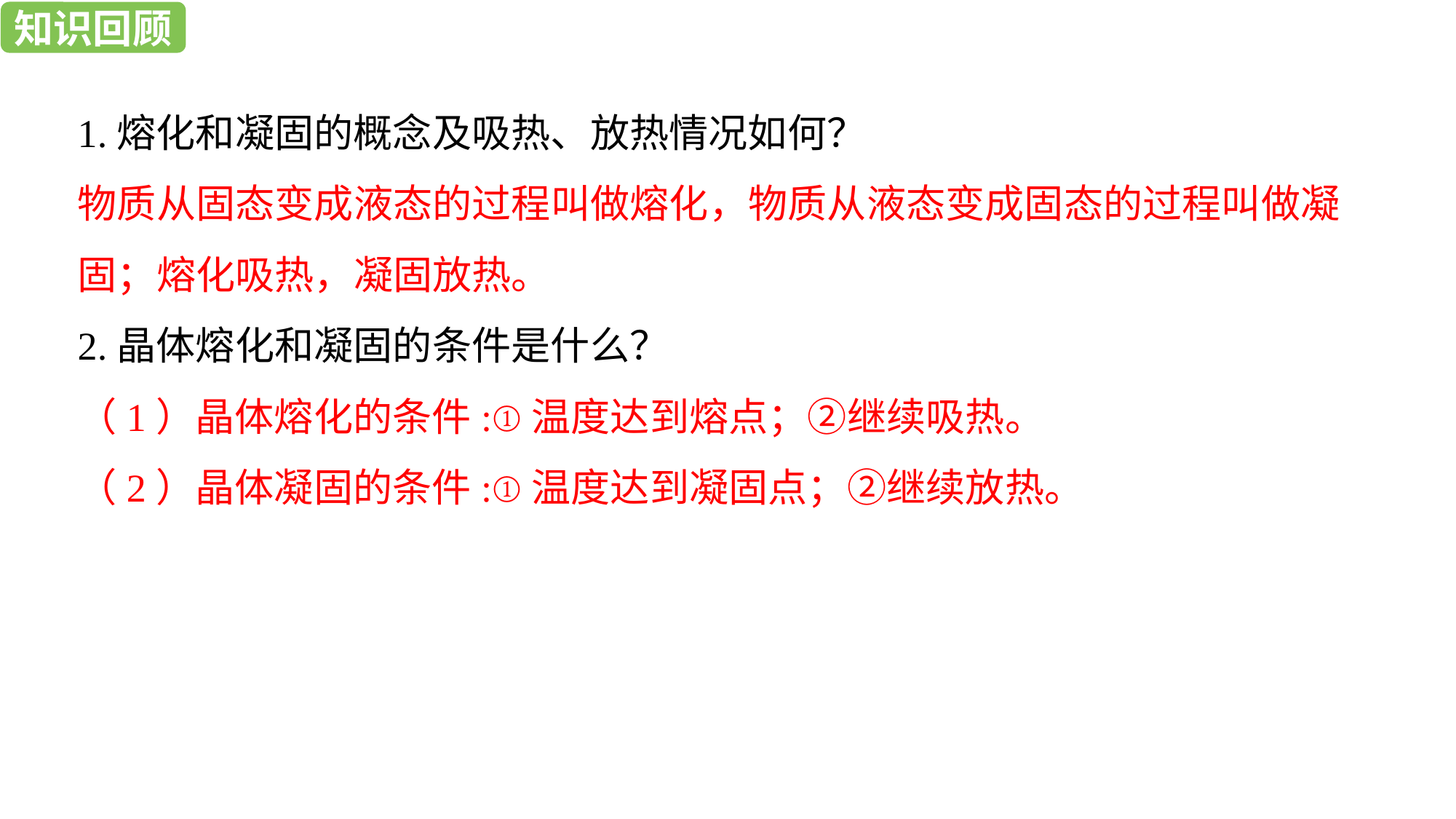

学习目标
知识回顾
1.熔化和凝固的概念及吸热、放热情况如何？
物质从固态变成液态的过程叫做熔化，物质从液态变成固态的过程叫做凝固；熔化吸热，凝固放热。
2.晶体熔化和凝固的条件是什么？
（1）晶体熔化的条件:①温度达到熔点；②继续吸热。
（2）晶体凝固的条件:①温度达到凝固点；②继续放热。